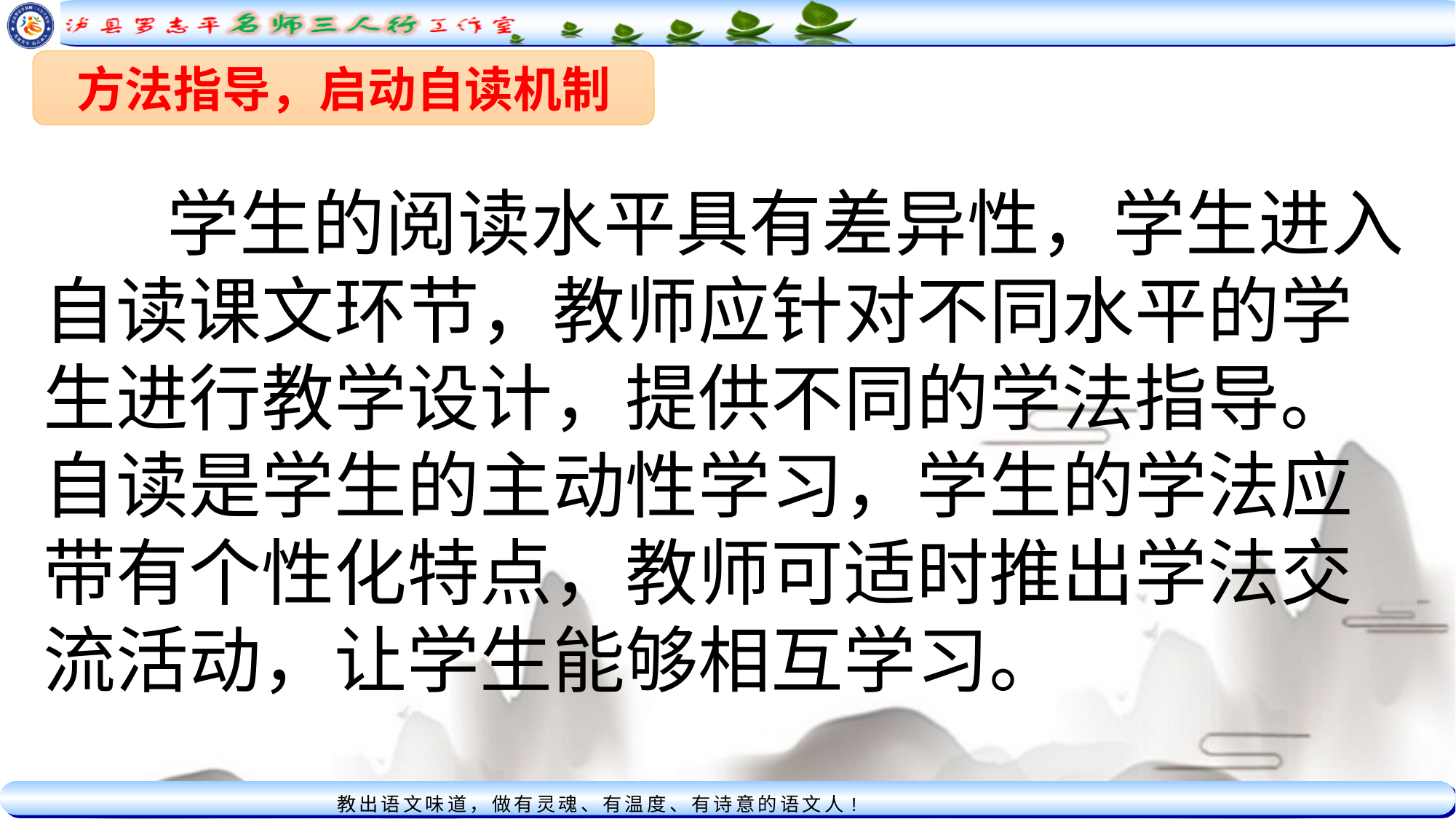

方法指导，启动自读机制
        学生的阅读水平具有差异性，学生进入自读课文环节，教师应针对不同水平的学生进行教学设计，提供不同的学法指导。自读是学生的主动性学习，学生的学法应带有个性化特点，教师可适时推出学法交流活动，让学生能够相互学习。